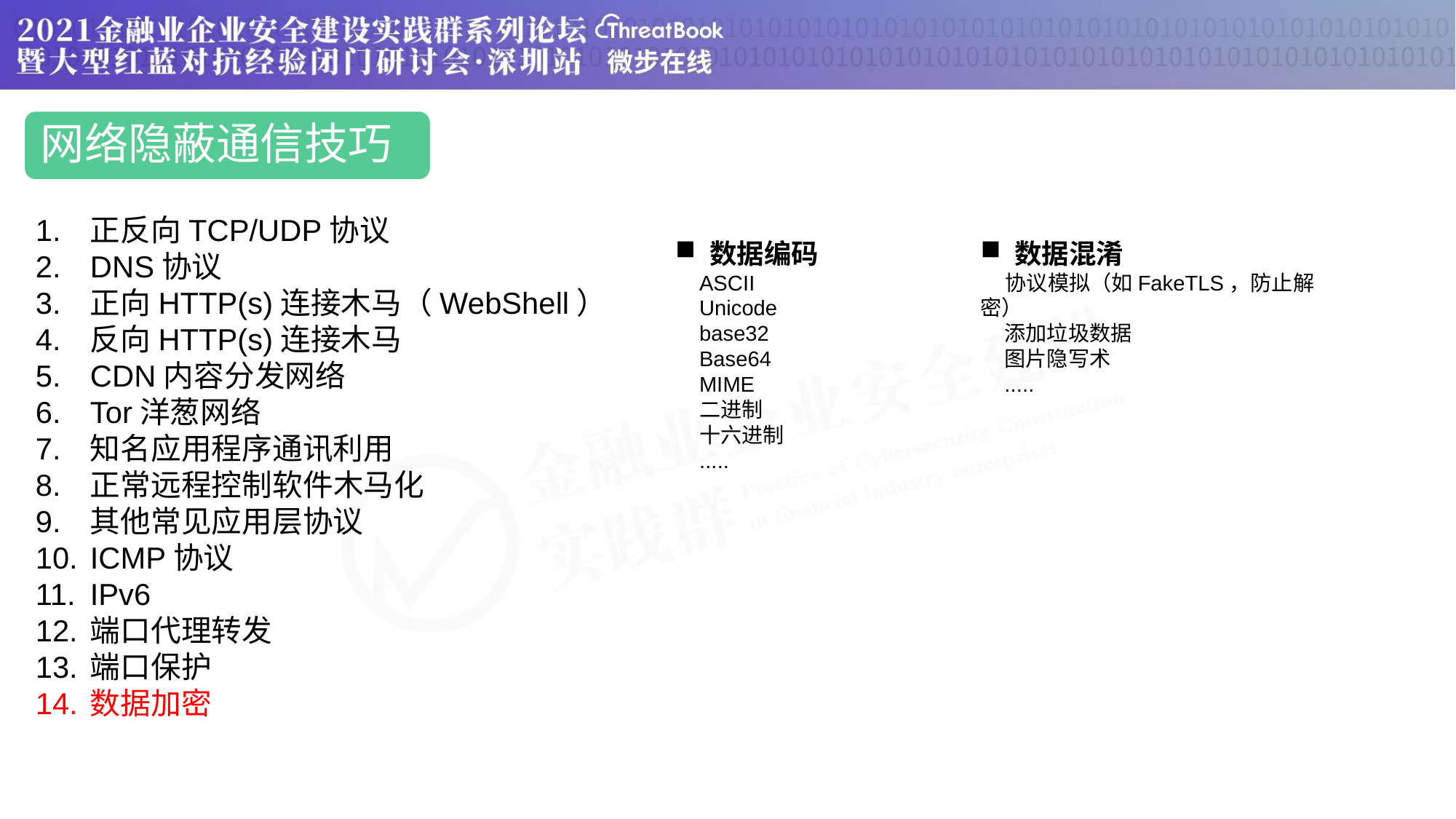

网络隐蔽通信技巧
正反向TCP/UDP协议
DNS协议
正向HTTP(s)连接木马（WebShell）
反向HTTP(s)连接木马
CDN内容分发网络
Tor洋葱网络
知名应用程序通讯利用
正常远程控制软件木马化
其他常见应用层协议
ICMP协议
IPv6
端口代理转发
端口保护
数据加密
数据编码
    ASCII
    Unicode
    base32
    Base64
    MIME
    二进制
    十六进制
    .....
数据混淆
    协议模拟（如FakeTLS，防止解密）
    添加垃圾数据
    图片隐写术
    .....